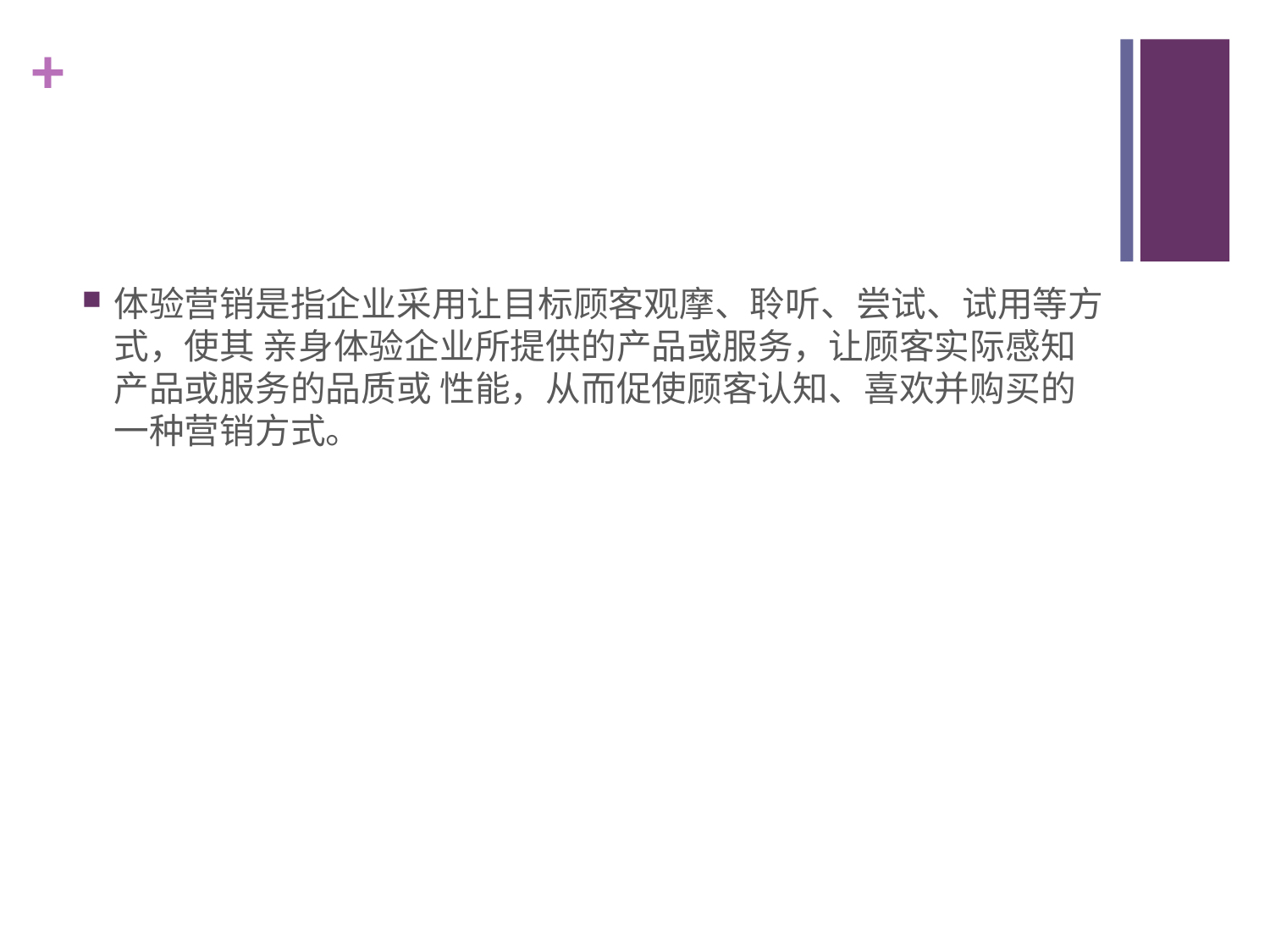

#
体验营销是指企业采用让目标顾客观摩、聆听、尝试、试用等方式，使其 亲身体验企业所提供的产品或服务，让顾客实际感知产品或服务的品质或 性能，从而促使顾客认知、喜欢并购买的一种营销方式。